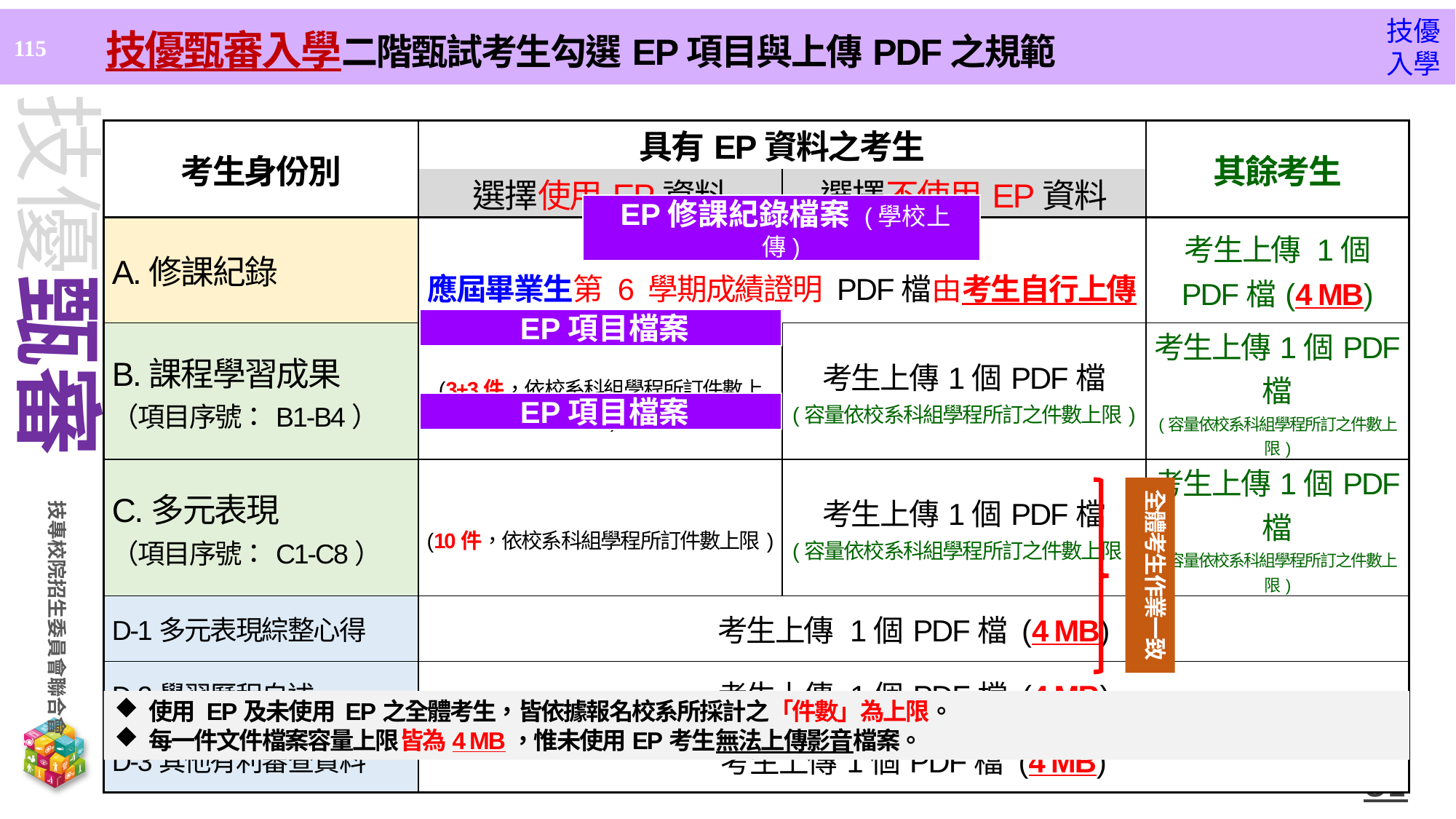

技優甄審入學二階甄試考生勾選EP項目與上傳PDF之規範
| 考生身份別 | 具有EP資料之考生 |  | 其餘考生 |
| --- | --- | --- | --- |
|  | 選擇使用EP資料 | 選擇不使用EP資料 |  |
| A.修課紀錄 | 應屆畢業生第 6 學期成績證明 PDF檔由考生自行上傳 |  | 考生上傳 1個 PDF檔(4 MB) |
| B.課程學習成果 （項目序號：B1-B4） | (3+3件，依校系科組學程所訂件數上限) | 考生上傳1個PDF檔 (容量依校系科組學程所訂之件數上限) | 考生上傳1個PDF檔 (容量依校系科組學程所訂之件數上限) |
| C.多元表現 （項目序號：C1-C8） | (10件，依校系科組學程所訂件數上限) | 考生上傳1個PDF檔 (容量依校系科組學程所訂之件數上限) | 考生上傳1個PDF檔 (容量依校系科組學程所訂之件數上限) |
| D-1多元表現綜整心得 | 考生上傳 1個PDF檔 (4 MB) |  |  |
| D-2學習歷程自述 | 考生上傳 1個PDF檔 (4 MB) |  |  |
| D-3其他有利審查資料 | 考生上傳1個PDF檔 (4 MB) |  |  |
 EP修課紀錄檔案 (學校上傳)
 EP項目檔案
 EP項目檔案
全體考生作業一致

使用 EP及未使用 EP之全體考生，皆依據報名校系所採計之「件數」為上限。
每一件文件檔案容量上限皆為4 MB，惟未使用EP考生無法上傳影音檔案。